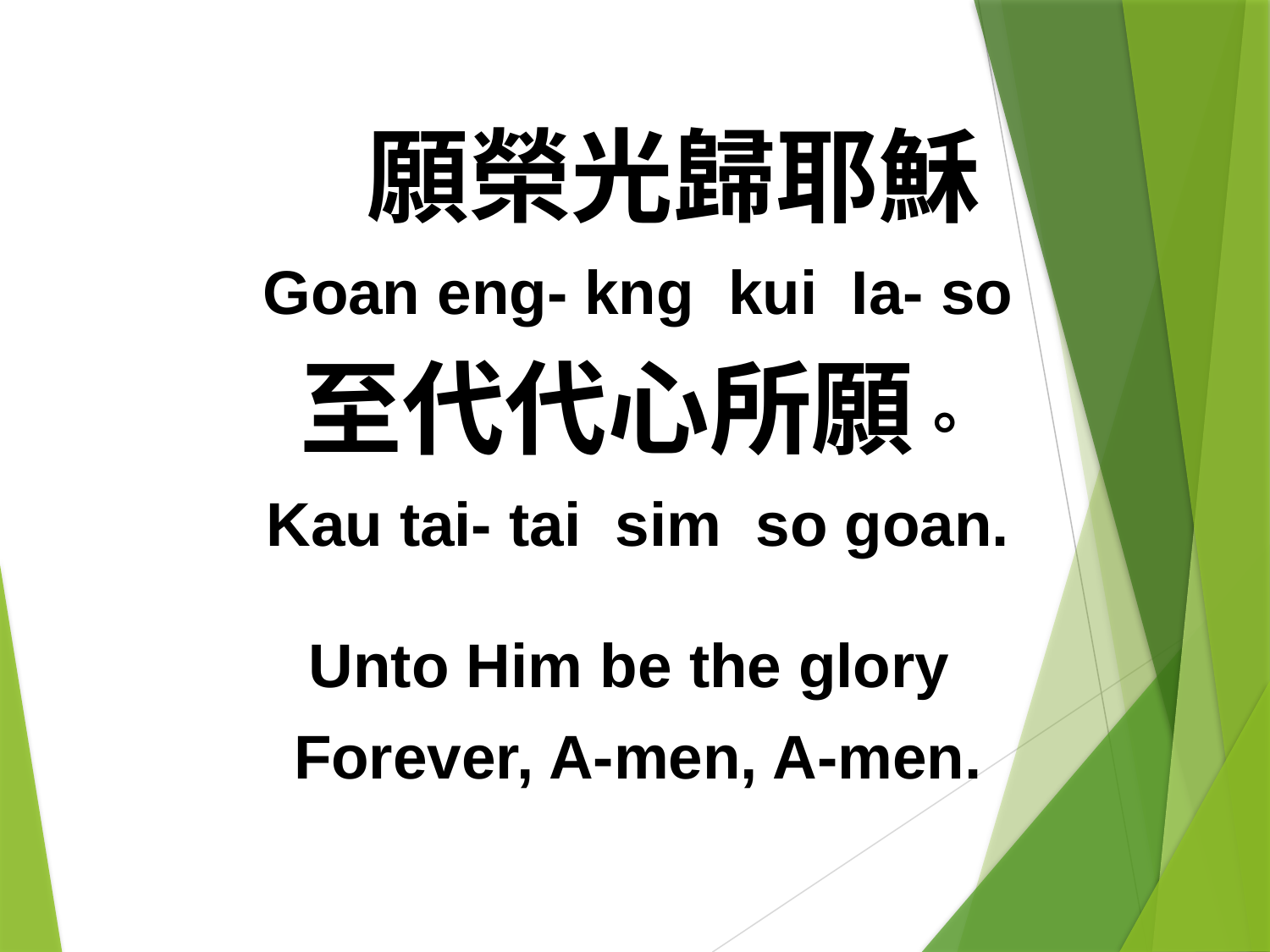

願榮光歸耶穌
Goan eng- kng  kui  Ia- so
至代代心所願。
Kau tai- tai  sim  so goan.

Unto Him be the glory
Forever, A-men, A-men.